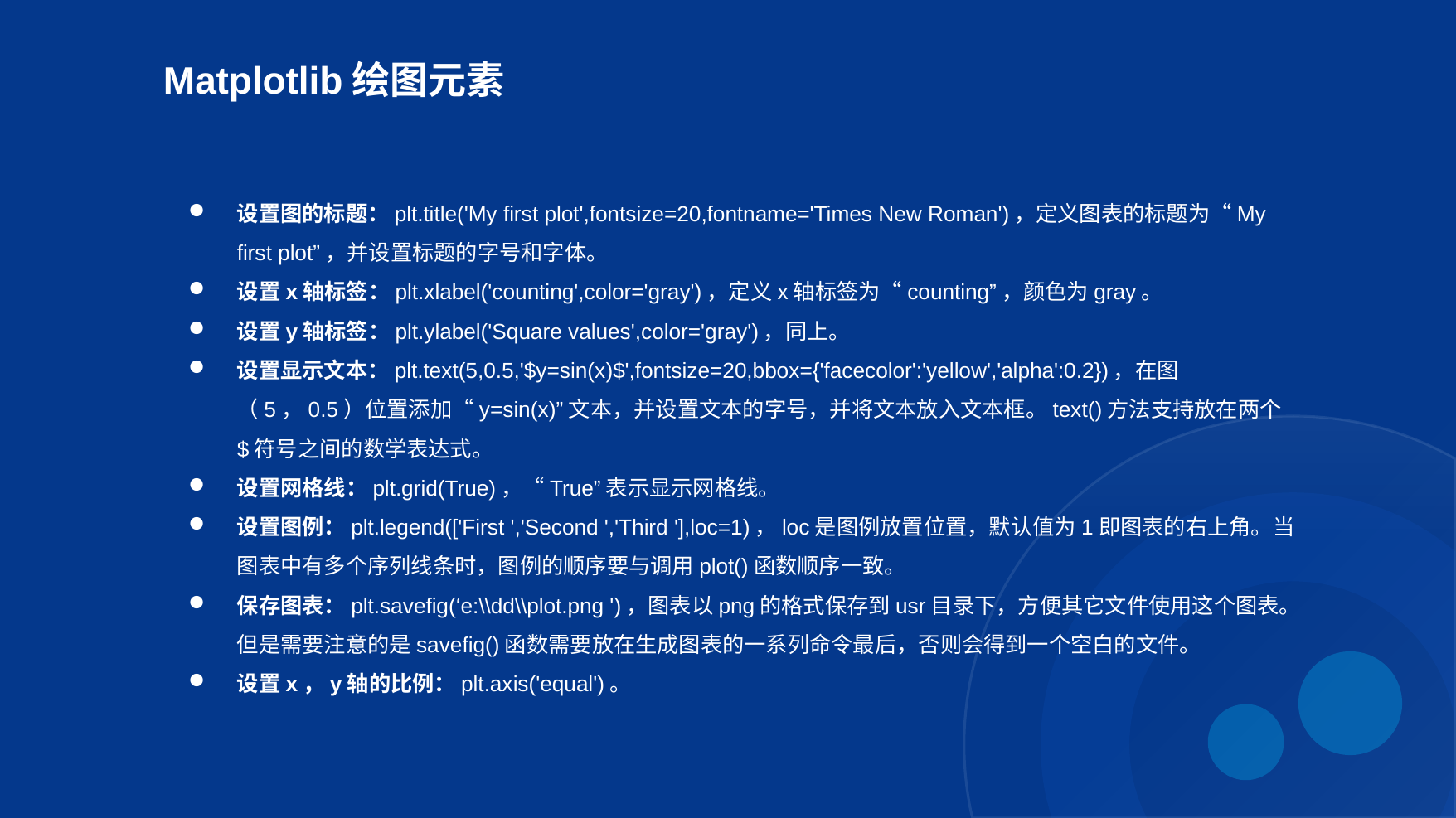

Matplotlib绘图元素
设置图的标题：plt.title('My first plot',fontsize=20,fontname='Times New Roman')，定义图表的标题为“My first plot”，并设置标题的字号和字体。
设置x轴标签：plt.xlabel('counting',color='gray')，定义x轴标签为“counting”，颜色为gray。
设置y轴标签：plt.ylabel('Square values',color='gray')，同上。
设置显示文本：plt.text(5,0.5,'$y=sin(x)$',fontsize=20,bbox={'facecolor':'yellow','alpha':0.2})，在图（5，0.5）位置添加“y=sin(x)”文本，并设置文本的字号，并将文本放入文本框。text()方法支持放在两个$符号之间的数学表达式。
设置网格线：plt.grid(True)，“True”表示显示网格线。
设置图例：plt.legend(['First ','Second ','Third '],loc=1)，loc是图例放置位置，默认值为1即图表的右上角。当图表中有多个序列线条时，图例的顺序要与调用plot()函数顺序一致。
保存图表：plt.savefig(‘e:\\dd\\plot.png ')，图表以png的格式保存到usr目录下，方便其它文件使用这个图表。但是需要注意的是savefig()函数需要放在生成图表的一系列命令最后，否则会得到一个空白的文件。
设置x，y轴的比例：plt.axis('equal')。